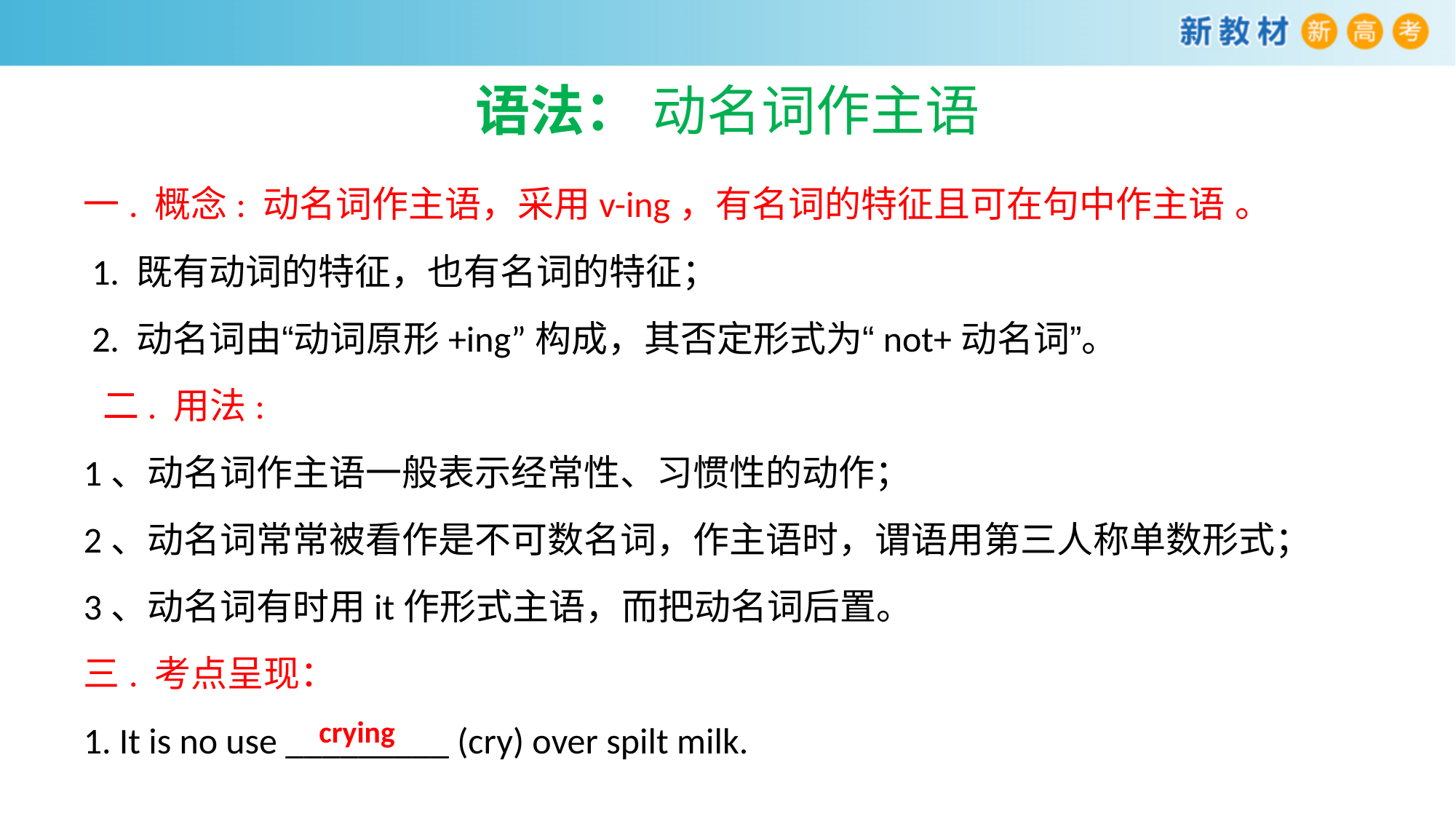

# 语法： 动名词作主语
一. 概念: 动名词作主语，采用v-ing，有名词的特征且可在句中作主语 。
 1. 既有动词的特征，也有名词的特征；
 2. 动名词由“动词原形+ing”构成，其否定形式为“not+动名词”。
 二. 用法:
1、动名词作主语一般表示经常性、习惯性的动作；
2、动名词常常被看作是不可数名词，作主语时，谓语用第三人称单数形式；
3、动名词有时用it作形式主语，而把动名词后置。
三. 考点呈现：
1. It is no use _________ (cry) over spilt milk.
crying